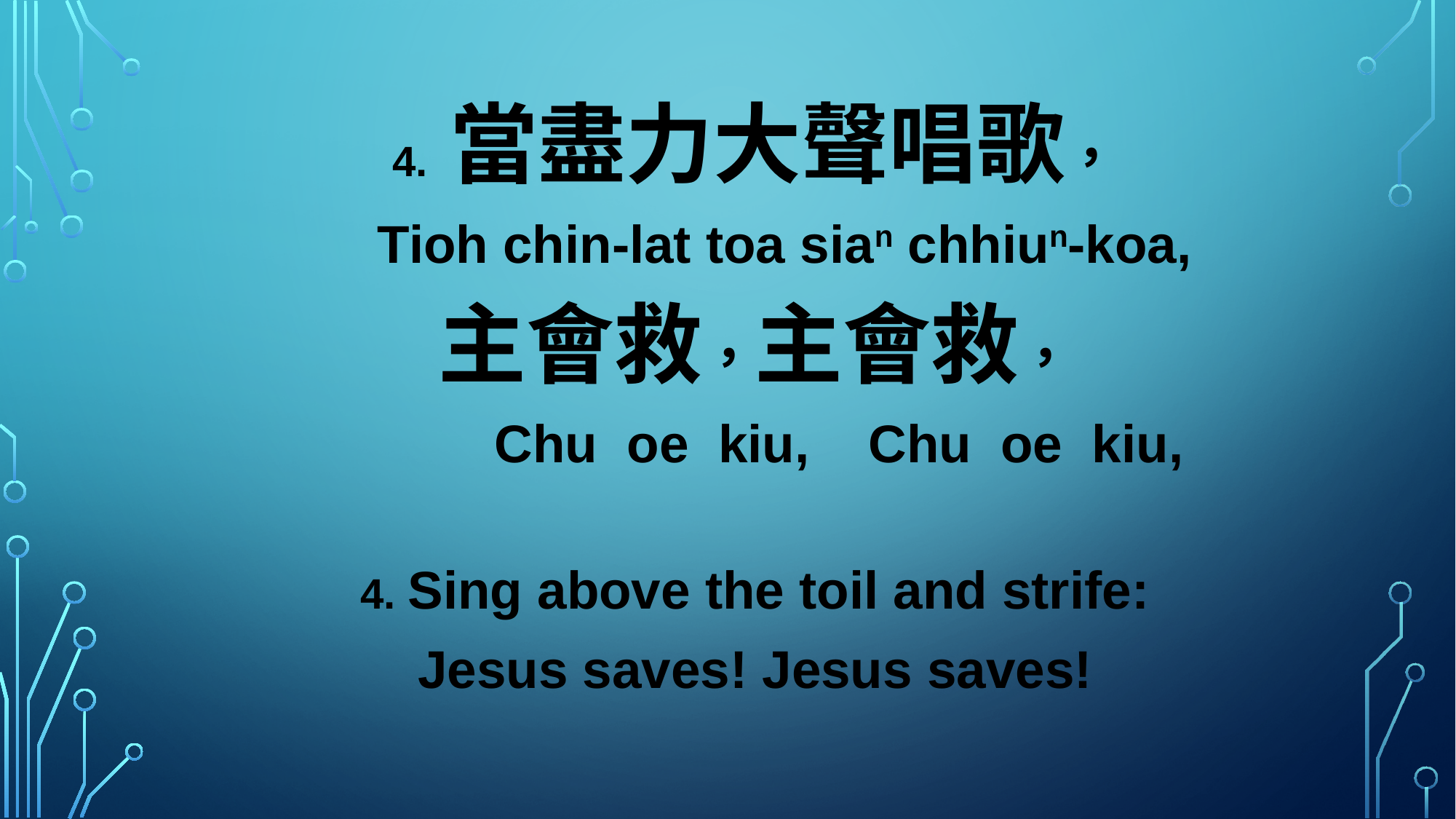

4. 當盡力大聲唱歌，
    Tioh chin-lat toa sian chhiun-koa,
主會救，主會救，
                  Chu  oe  kiu,    Chu  oe  kiu,

4. Sing above the toil and strife:
Jesus saves! Jesus saves!